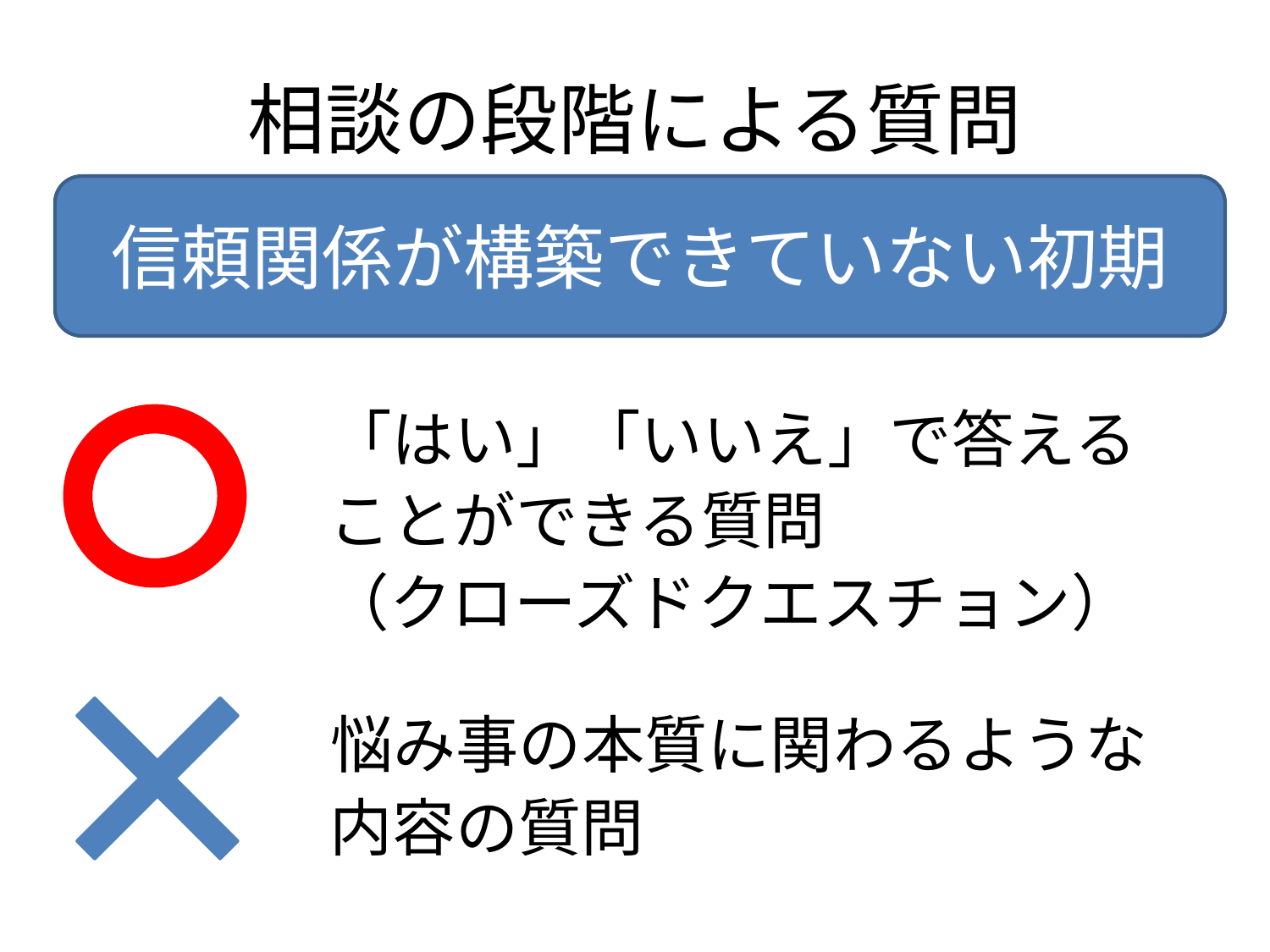

# 相談の段階による質問
信頼関係が構築できていない初期
　「はい」「いいえ」で答えることができる質問
（クローズドクエスチョン）

　悩み事の本質に関わるような内容の質問